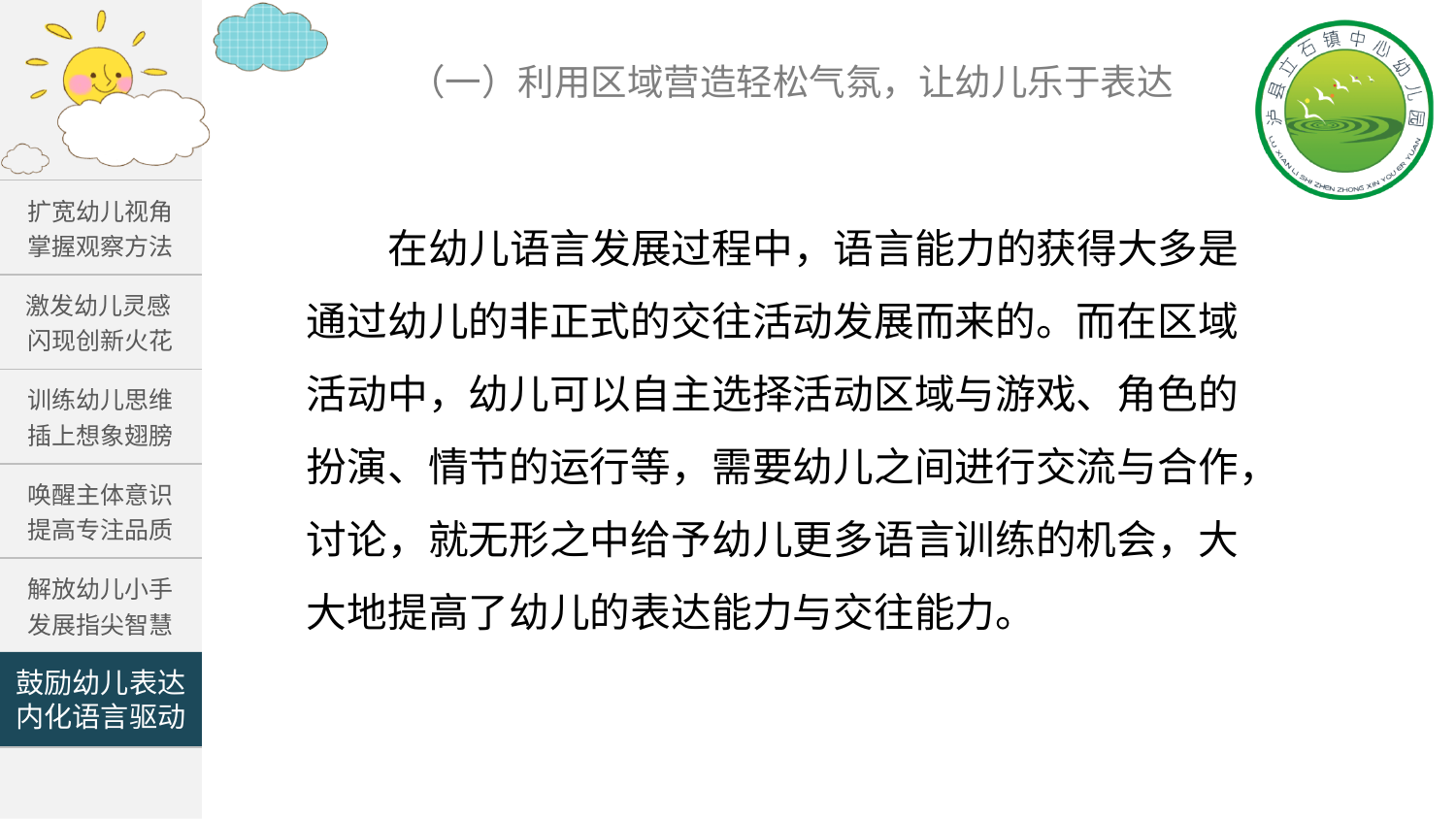

（一）利用区域营造轻松气氛，让幼儿乐于表达
| 扩宽幼儿视角 掌握观察方法 |
| --- |
| 激发幼儿灵感 闪现创新火花 |
| 训练幼儿思维 插上想象翅膀 |
| 唤醒主体意识 提高专注品质 |
| 解放幼儿小手 发展指尖智慧 |
|  |
        在幼儿语言发展过程中，语言能力的获得大多是通过幼儿的非正式的交往活动发展而来的。而在区域活动中，幼儿可以自主选择活动区域与游戏、角色的扮演、情节的运行等，需要幼儿之间进行交流与合作，讨论，就无形之中给予幼儿更多语言训练的机会，大大地提高了幼儿的表达能力与交往能力。
鼓励幼儿表达
内化语言驱动